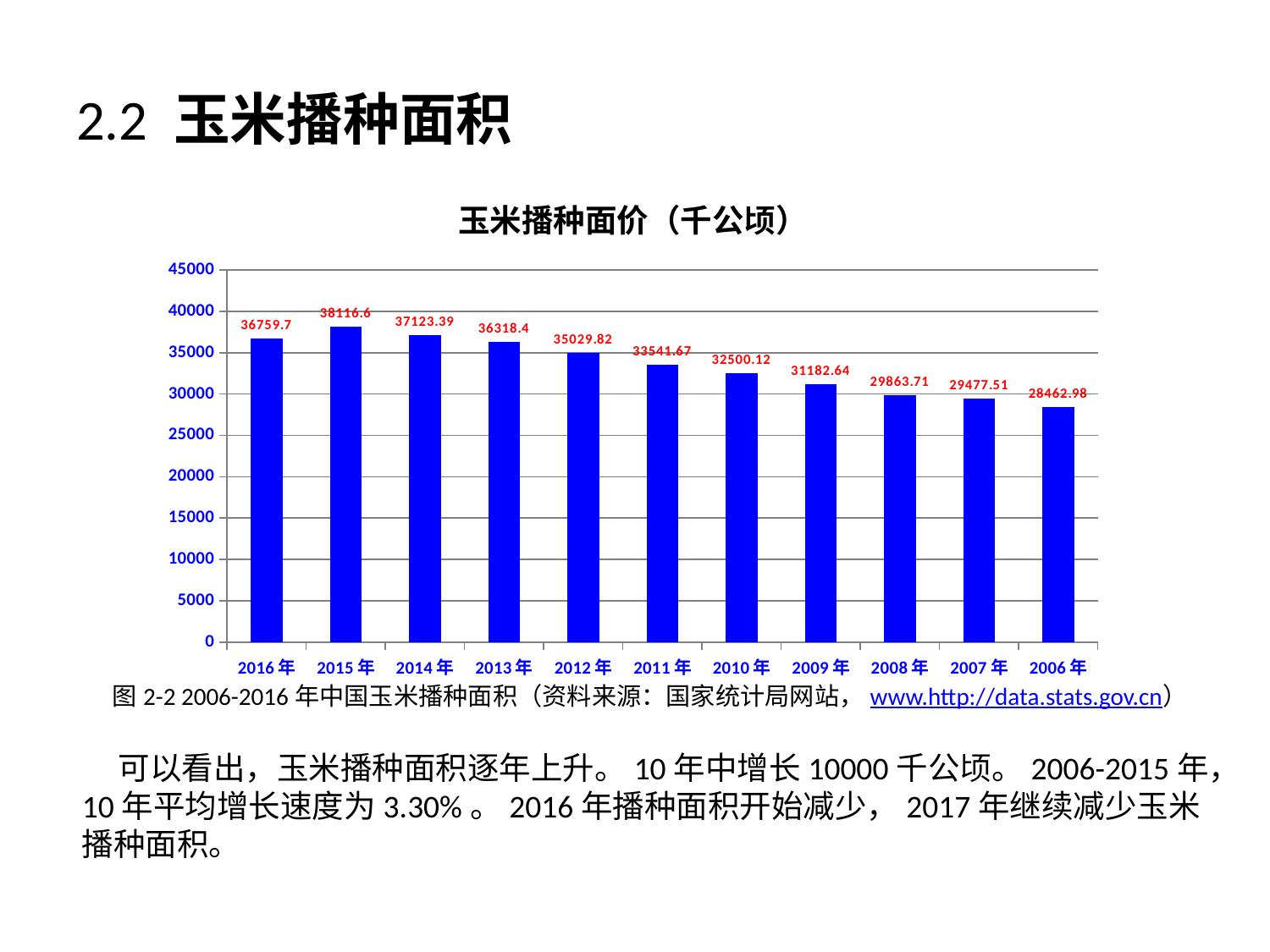

# 2.2 玉米播种面积

### Chart:

| Category | 玉米播种面价（千公顷） |
|---|---|
| 2016年 | 36759.7 |
| 2015年 | 38116.6 |
| 2014年 | 37123.39 |
| 2013年 | 36318.4 |
| 2012年 | 35029.82 |
| 2011年 | 33541.67 |
| 2010年 | 32500.12 |
| 2009年 | 31182.64 |
| 2008年 | 29863.71 |
| 2007年 | 29477.51 |
| 2006年 | 28462.98 |
图2-2 2006-2016年中国玉米播种面积（资料来源：国家统计局网站，www.http://data.stats.gov.cn）

    可以看出，玉米播种面积逐年上升。10年中增长10000千公顷。2006-2015年，10年平均增长速度为3.30%。2016年播种面积开始减少，2017年继续减少玉米播种面积。